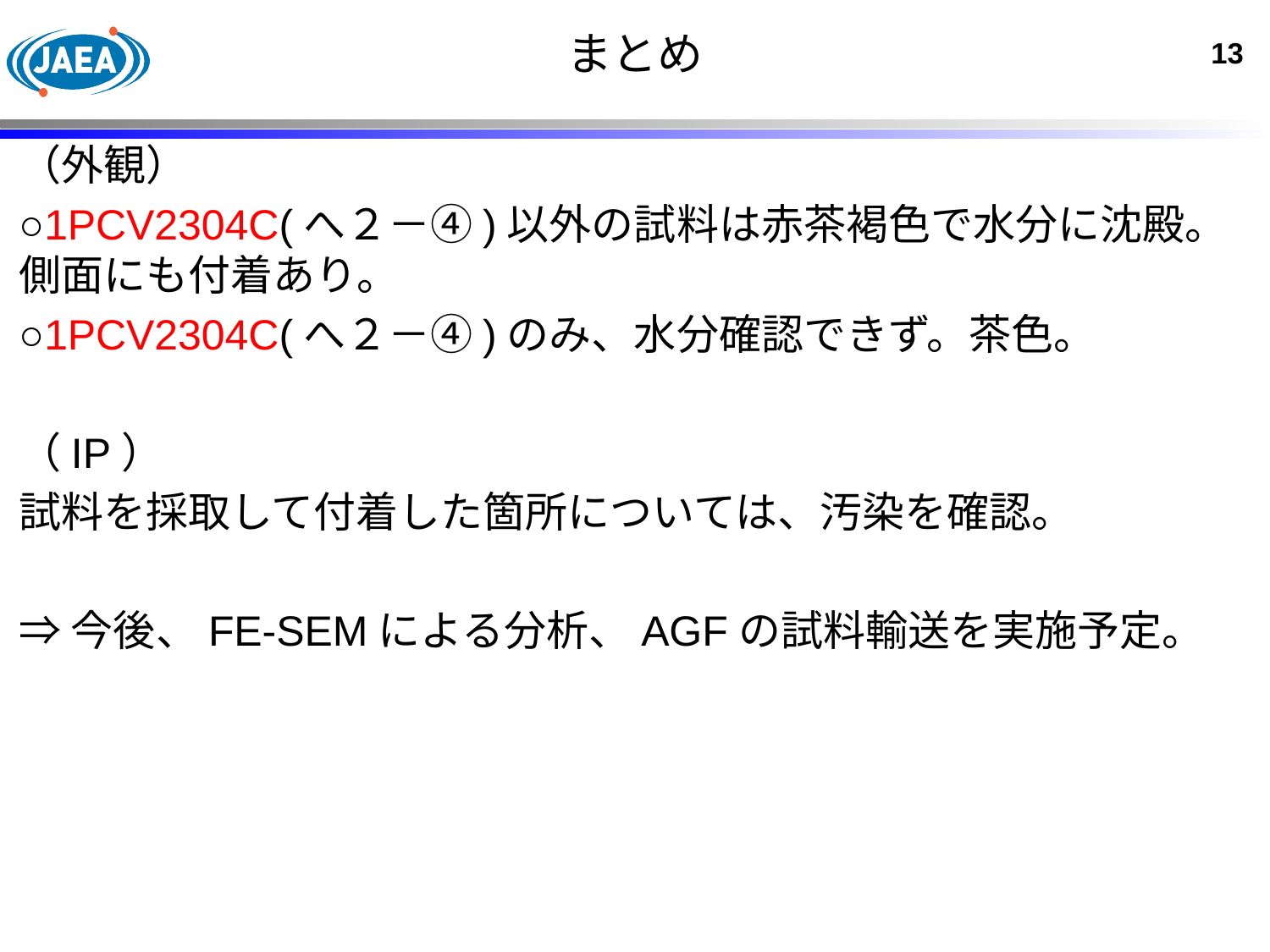

# まとめ
13
（外観）
○1PCV2304C(へ２－④)以外の試料は赤茶褐色で水分に沈殿。側面にも付着あり。
○1PCV2304C(へ２－④)のみ、水分確認できず。茶色。

（IP）
試料を採取して付着した箇所については、汚染を確認。

⇒今後、FE-SEMによる分析、AGFの試料輸送を実施予定。